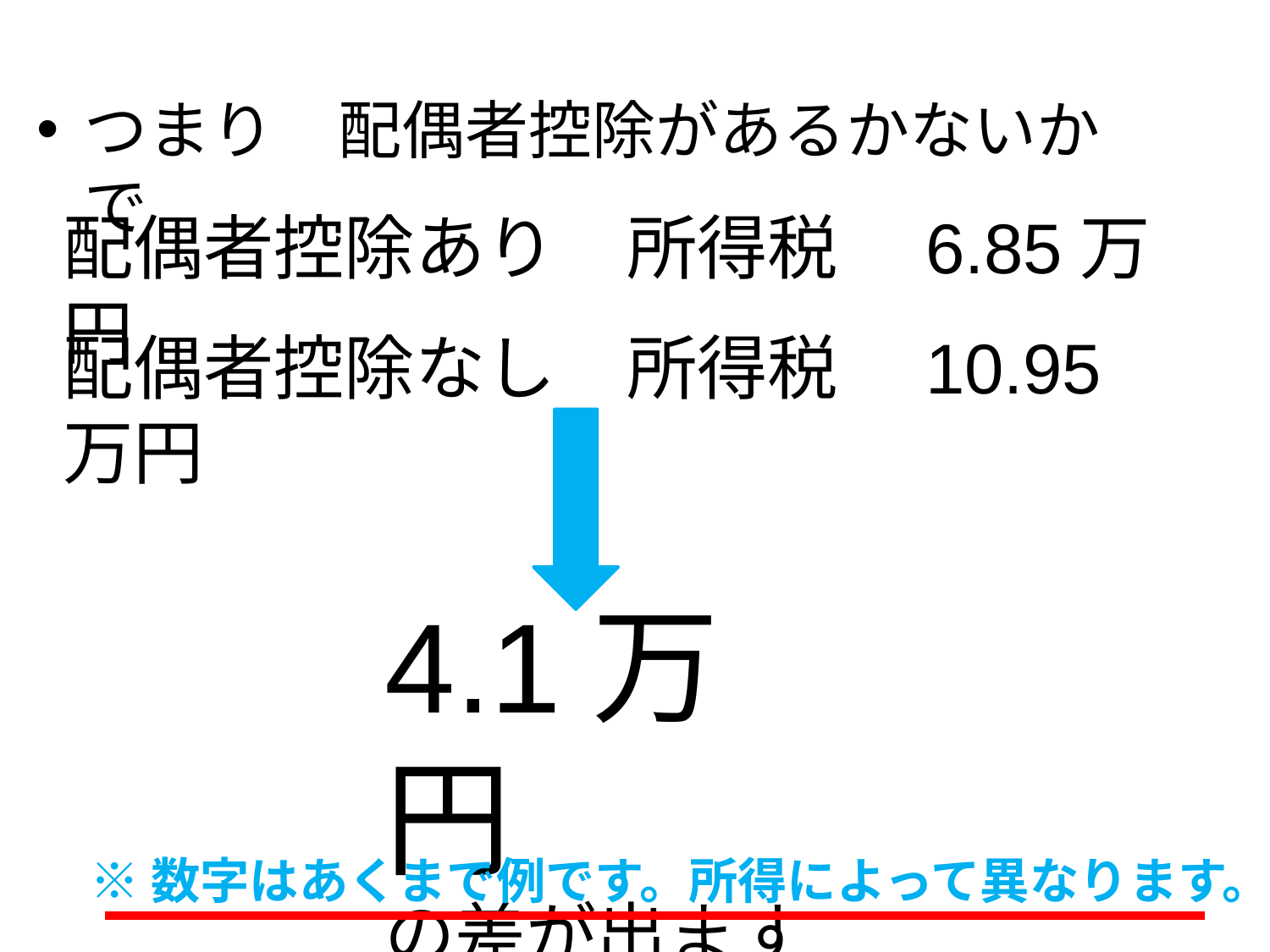

つまり　配偶者控除があるかないかで

配偶者控除あり　所得税　6.85万円
配偶者控除なし　所得税　10.95万円

4.1万円
の差が出ます
※数字はあくまで例です。所得によって異なります。